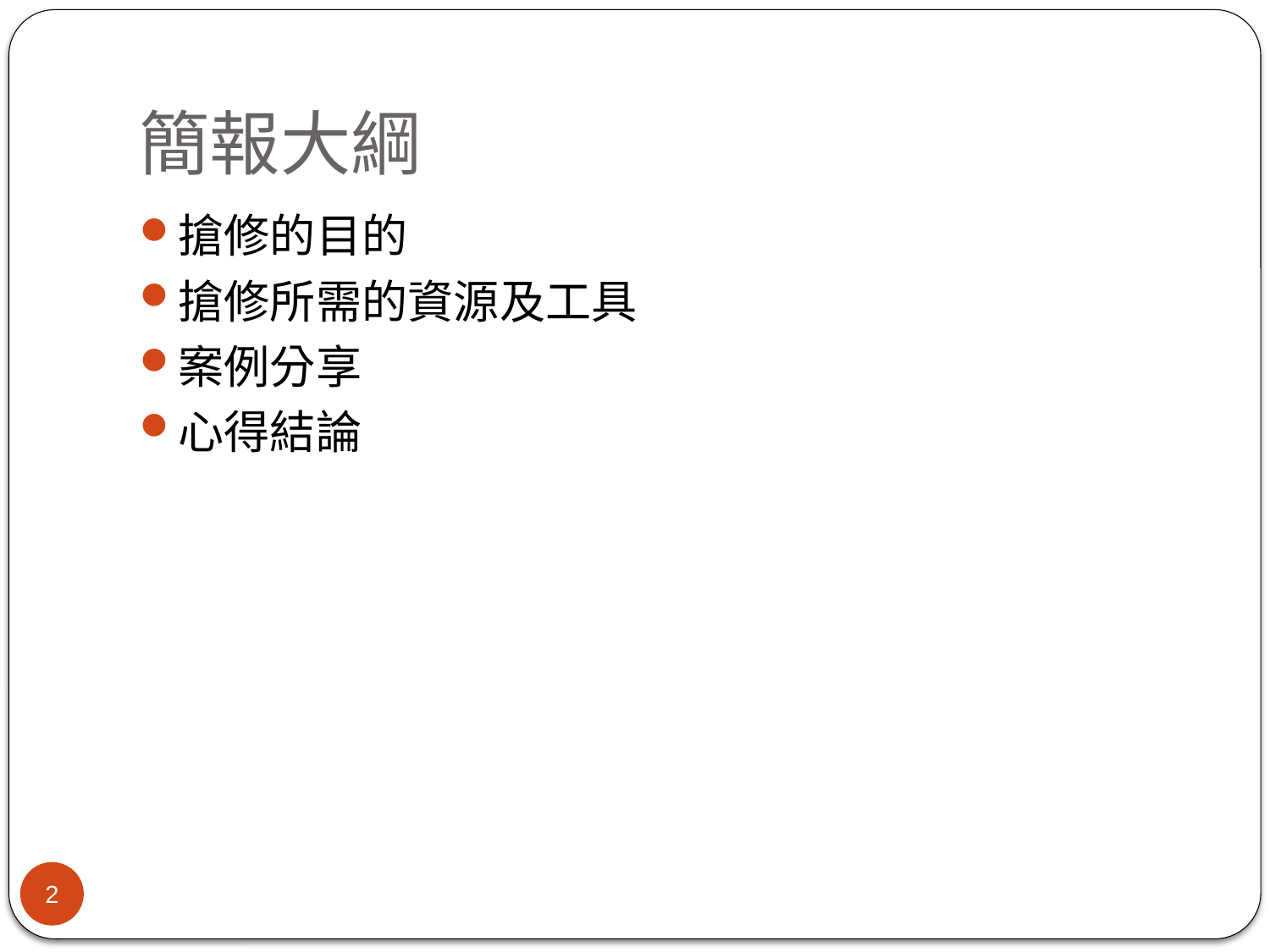

# 簡報大綱
搶修的目的
搶修所需的資源及工具
案例分享
心得結論

2